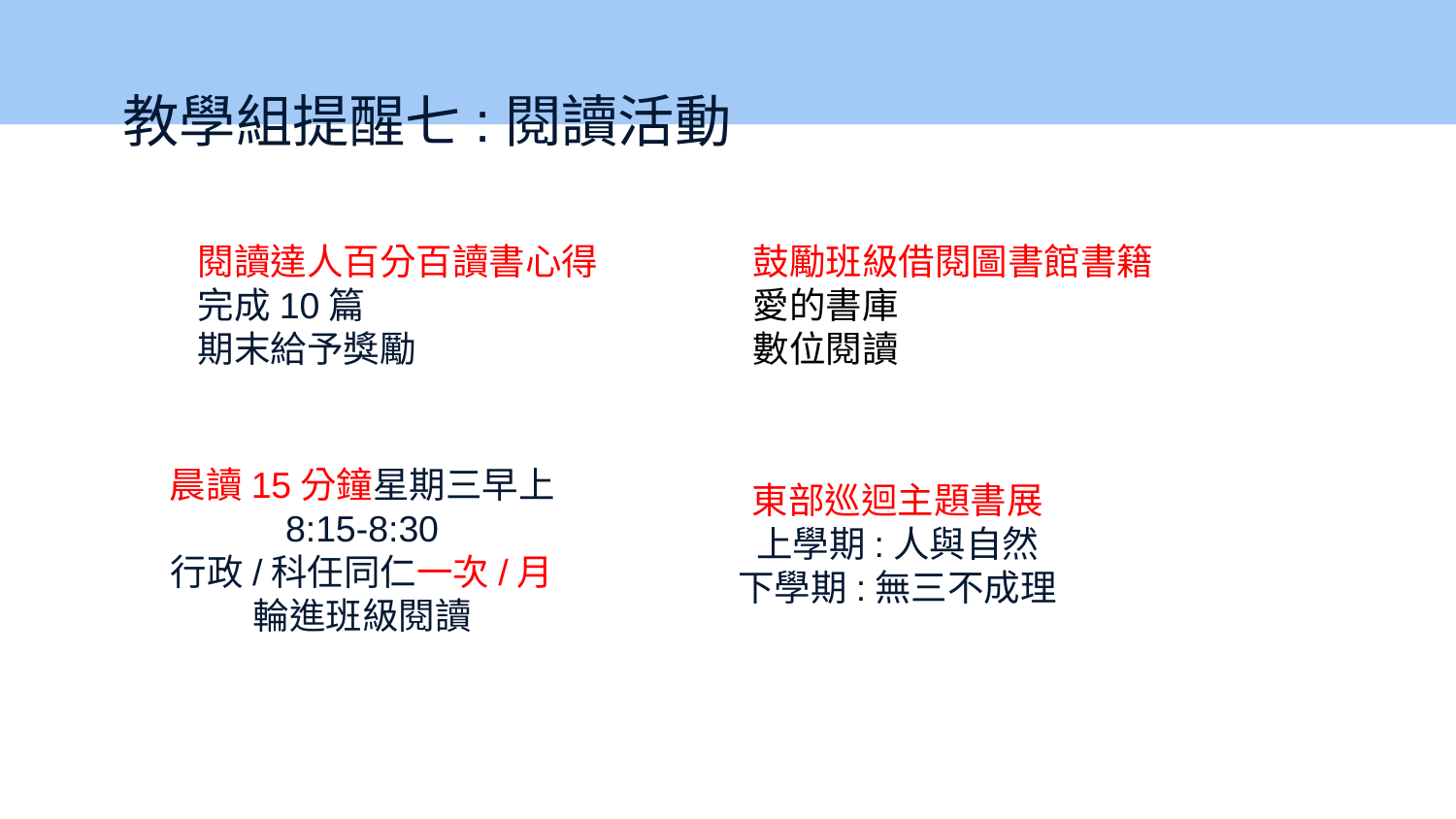

# 教學組提醒七:閱讀活動
閱讀達人百分百讀書心得
完成10篇
期末給予獎勵
鼓勵班級借閱圖書館書籍
愛的書庫
數位閱讀
晨讀15分鐘星期三早上
8:15-8:30
行政/科任同仁一次/月
輪進班級閱讀
東部巡迴主題書展
上學期:人與自然
下學期:無三不成理